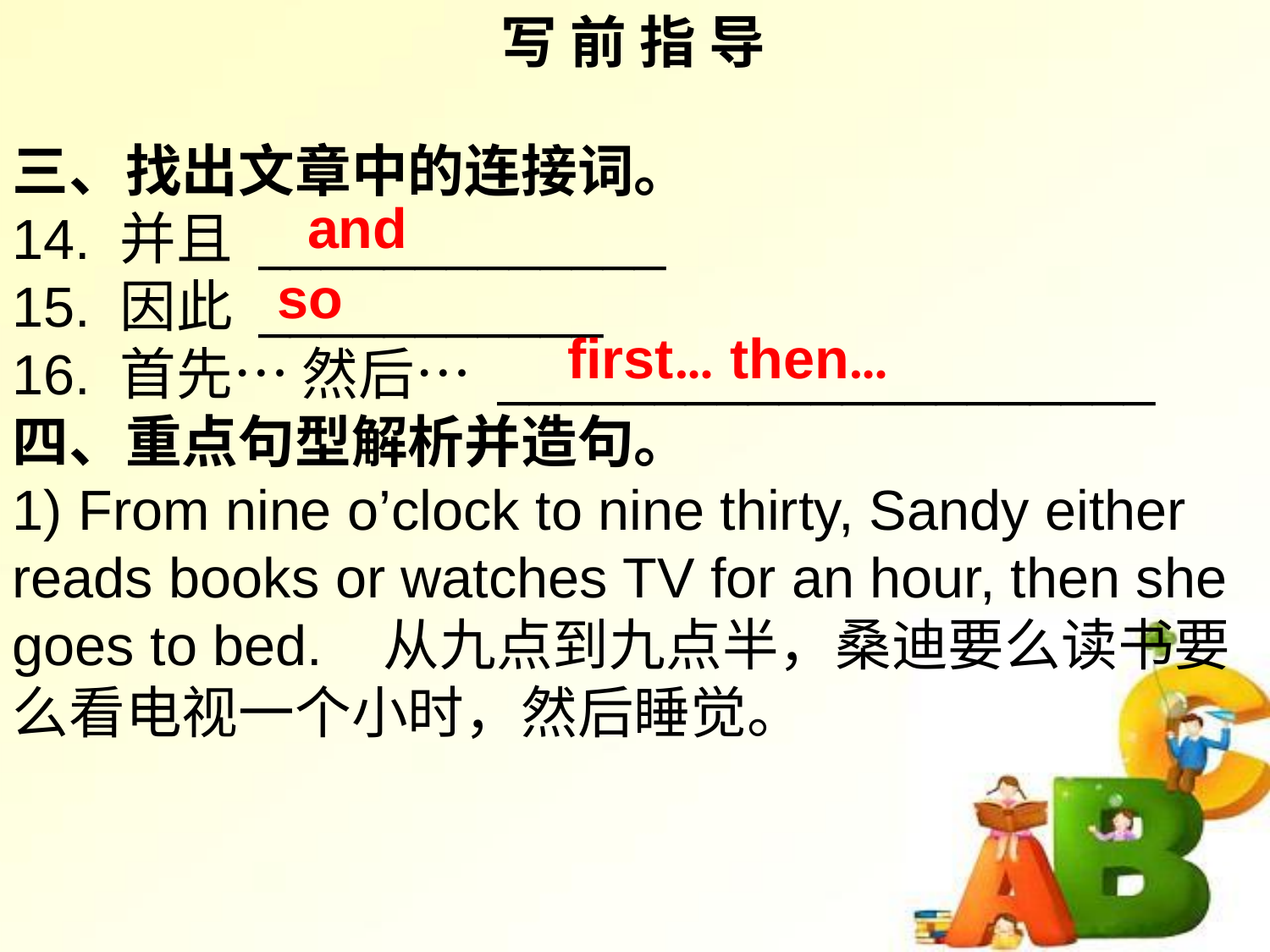

写 前 指 导
三、找出文章中的连接词。
14. 并且 _____________
15. 因此 ___________
16. 首先… 然后… _____________________
四、重点句型解析并造句。
1) From nine o’clock to nine thirty, Sandy either reads books or watches TV for an hour, then she goes to bed.   从九点到九点半，桑迪要么读书要么看电视一个小时，然后睡觉。
and
so
first… then…